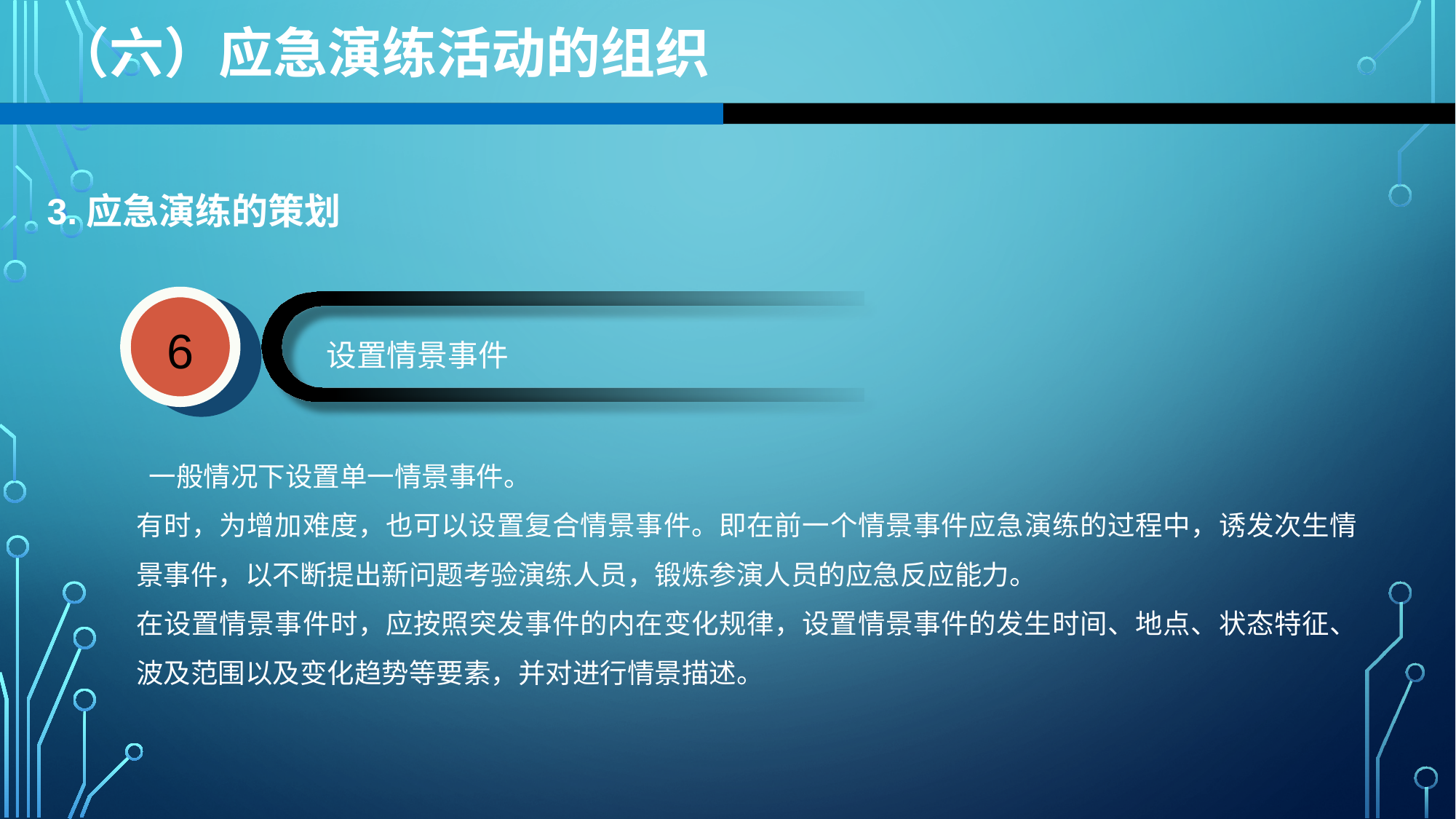

（六）应急演练活动的组织

3.应急演练的策划

6
设置情景事件
 一般情况下设置单一情景事件。
有时，为增加难度，也可以设置复合情景事件。即在前一个情景事件应急演练的过程中，诱发次生情景事件，以不断提出新问题考验演练人员，锻炼参演人员的应急反应能力。
在设置情景事件时，应按照突发事件的内在变化规律，设置情景事件的发生时间、地点、状态特征、波及范围以及变化趋势等要素，并对进行情景描述。